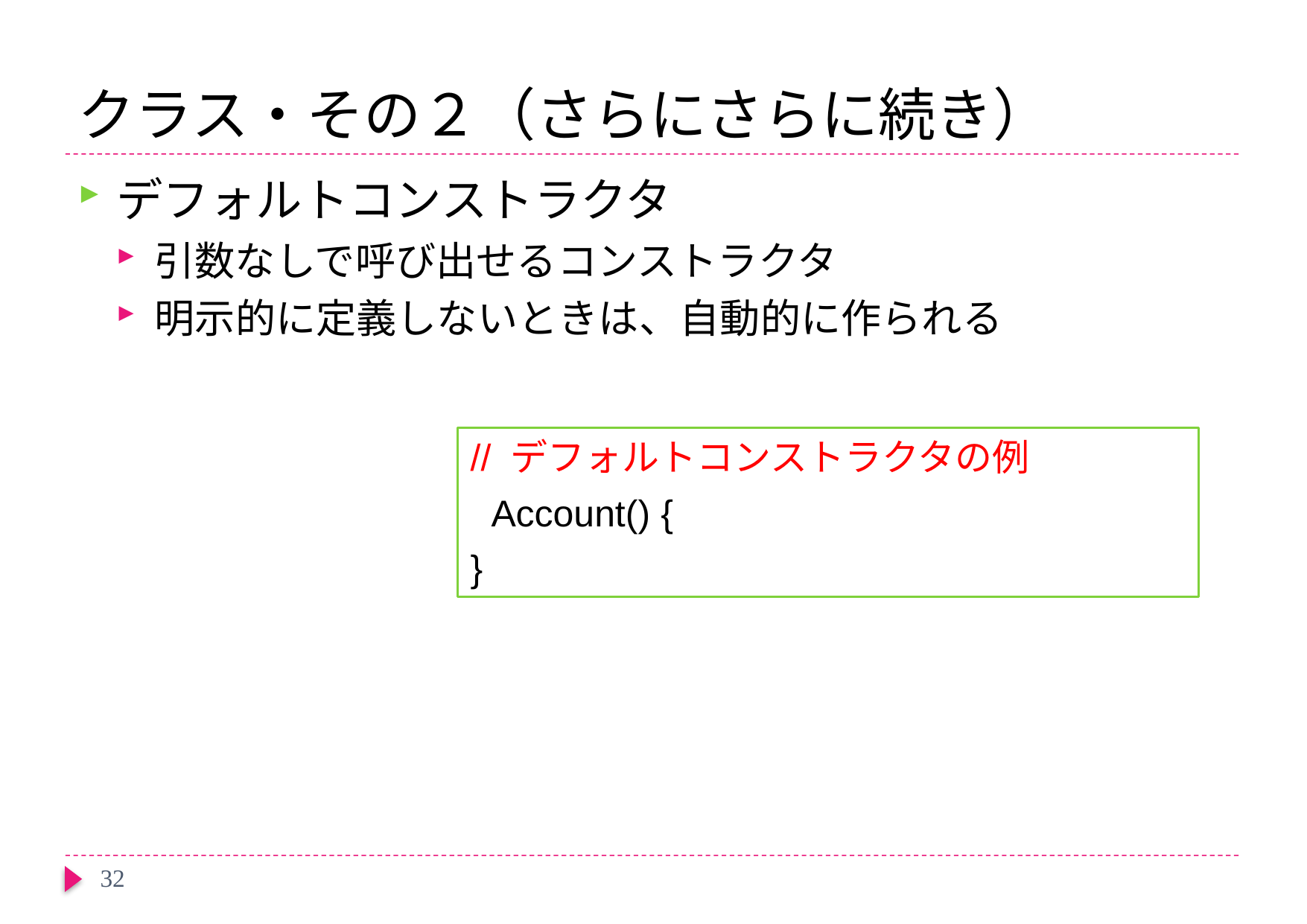

# クラス・その２（さらにさらに続き）
デフォルトコンストラクタ
引数なしで呼び出せるコンストラクタ
明示的に定義しないときは、自動的に作られる
// デフォルトコンストラクタの例
  Account() {
}

32